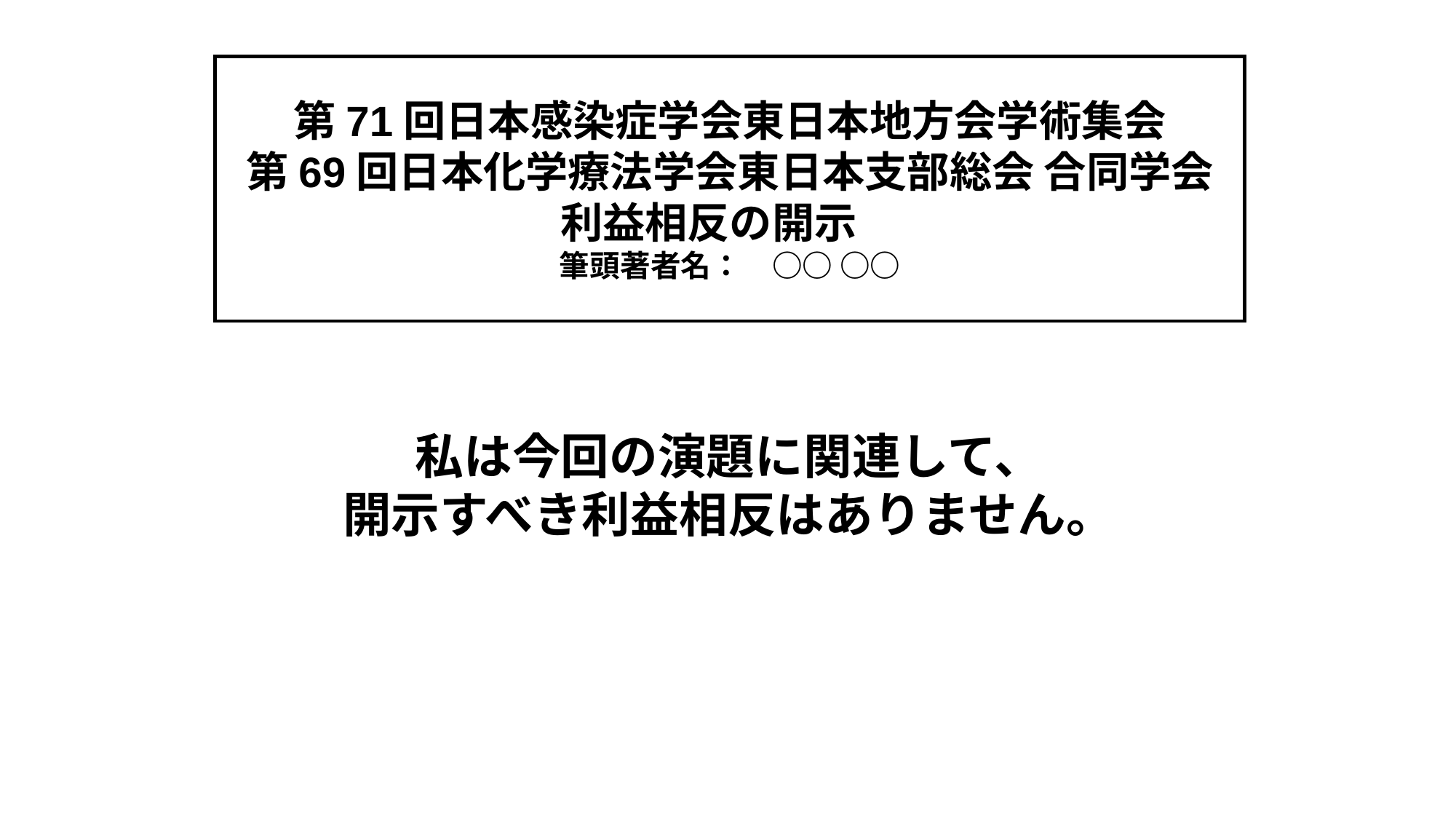

第71回日本感染症学会東日本地方会学術集会
第69回日本化学療法学会東日本支部総会 合同学会
利益相反の開示　
筆頭著者名：　○○ ○○
私は今回の演題に関連して、
開示すべき利益相反はありません。